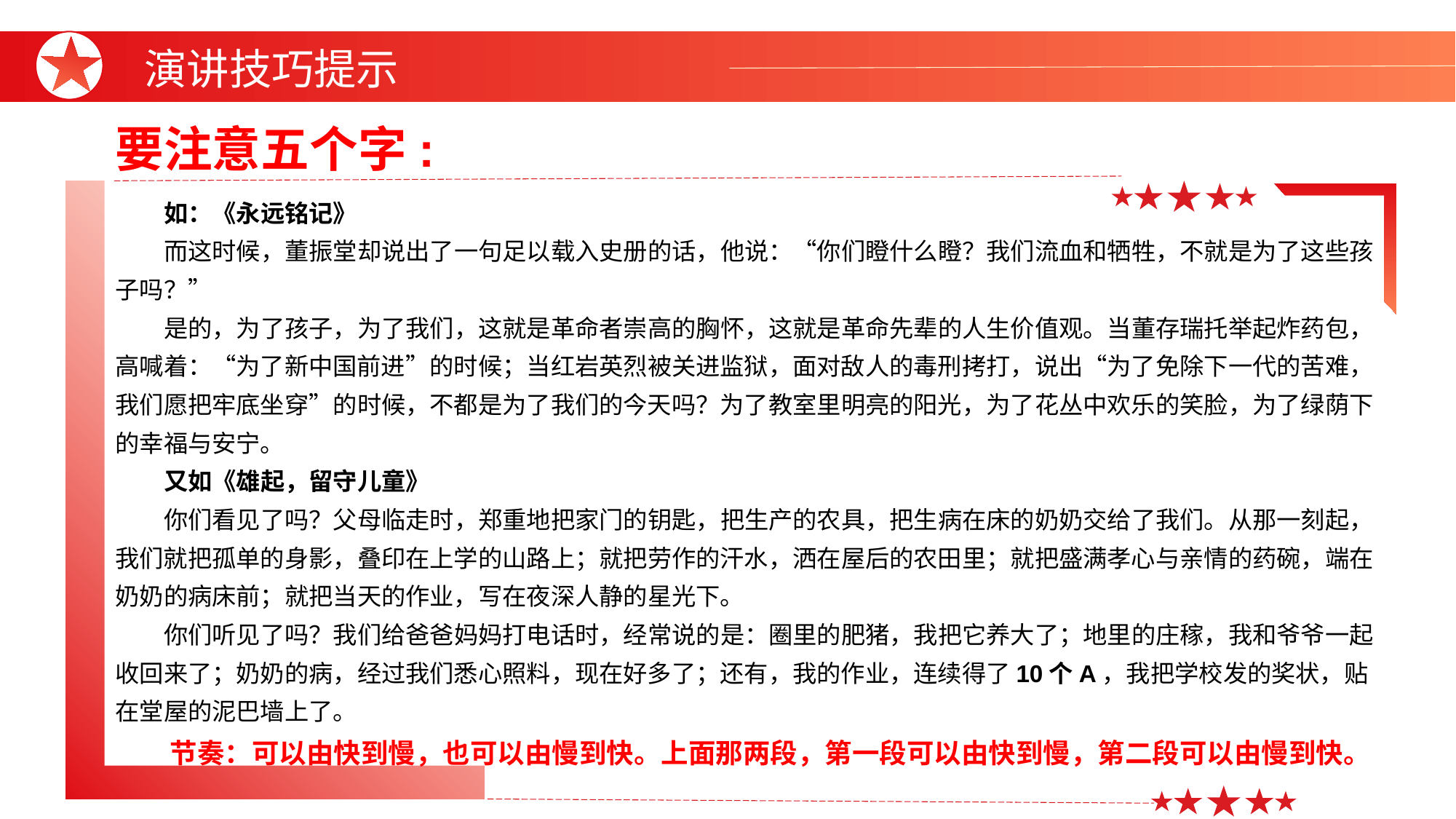

演讲技巧提示
要注意五个字:

如：《永远铭记》
而这时候，董振堂却说出了一句足以载入史册的话，他说：“你们瞪什么瞪？我们流血和牺牲，不就是为了这些孩子吗？”
是的，为了孩子，为了我们，这就是革命者崇高的胸怀，这就是革命先辈的人生价值观。当董存瑞托举起炸药包，高喊着：“为了新中国前进”的时候；当红岩英烈被关进监狱，面对敌人的毒刑拷打，说出“为了免除下一代的苦难，我们愿把牢底坐穿”的时候，不都是为了我们的今天吗？为了教室里明亮的阳光，为了花丛中欢乐的笑脸，为了绿荫下的幸福与安宁。
又如《雄起，留守儿童》
你们看见了吗？父母临走时，郑重地把家门的钥匙，把生产的农具，把生病在床的奶奶交给了我们。从那一刻起，我们就把孤单的身影，叠印在上学的山路上；就把劳作的汗水，洒在屋后的农田里；就把盛满孝心与亲情的药碗，端在奶奶的病床前；就把当天的作业，写在夜深人静的星光下。
你们听见了吗？我们给爸爸妈妈打电话时，经常说的是：圈里的肥猪，我把它养大了；地里的庄稼，我和爷爷一起收回来了；奶奶的病，经过我们悉心照料，现在好多了；还有，我的作业，连续得了10个A，我把学校发的奖状，贴在堂屋的泥巴墙上了。
节奏：可以由快到慢，也可以由慢到快。上面那两段，第一段可以由快到慢，第二段可以由慢到快。